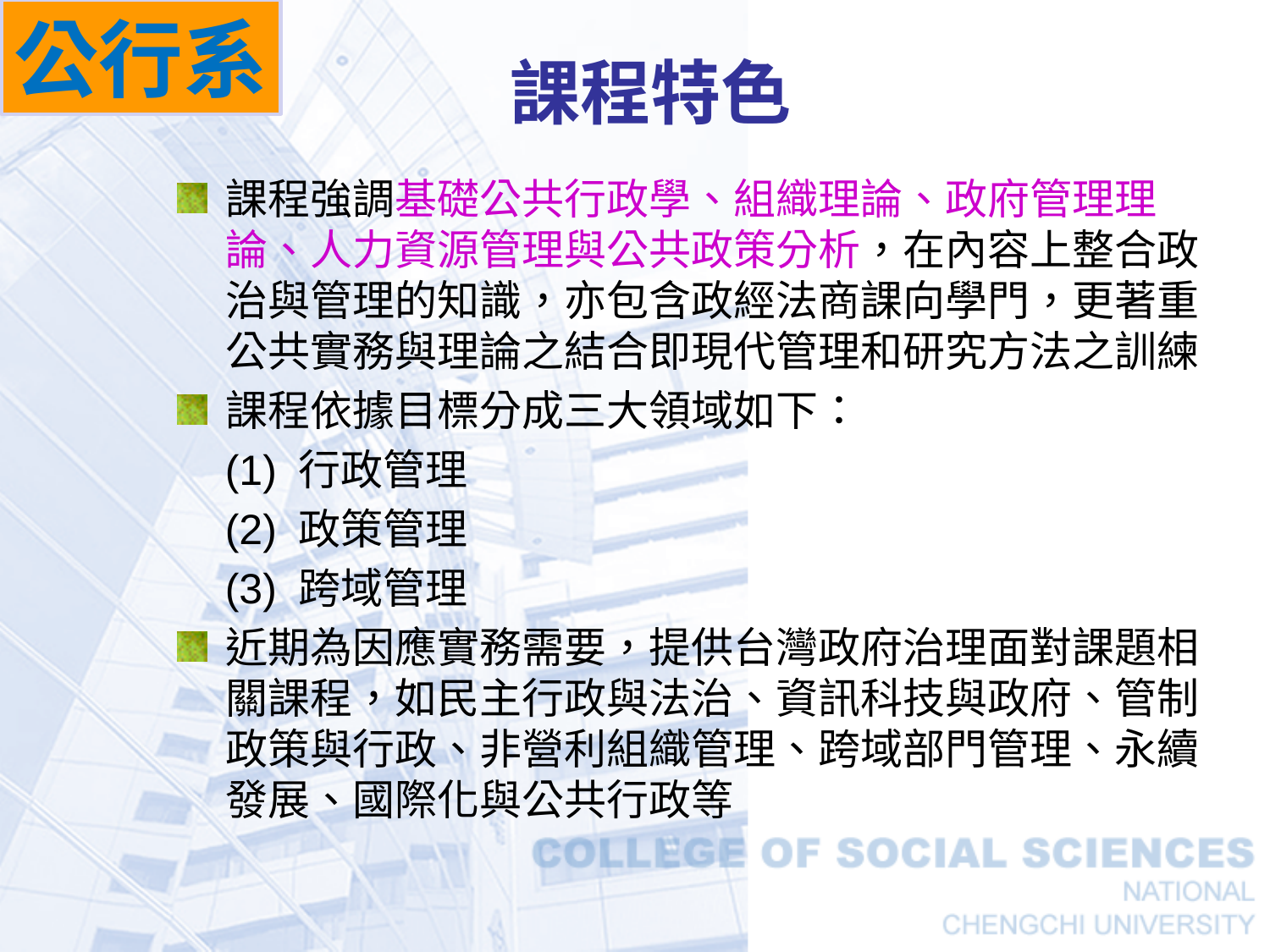

公行系
# 課程特色
課程強調基礎公共行政學、組織理論、政府管理理論、人力資源管理與公共政策分析，在內容上整合政治與管理的知識，亦包含政經法商課向學門，更著重公共實務與理論之結合即現代管理和研究方法之訓練
課程依據目標分成三大領域如下：
    (1) 行政管理
    (2) 政策管理
    (3) 跨域管理
近期為因應實務需要，提供台灣政府治理面對課題相關課程，如民主行政與法治、資訊科技與政府、管制政策與行政、非營利組織管理、跨域部門管理、永續發展、國際化與公共行政等